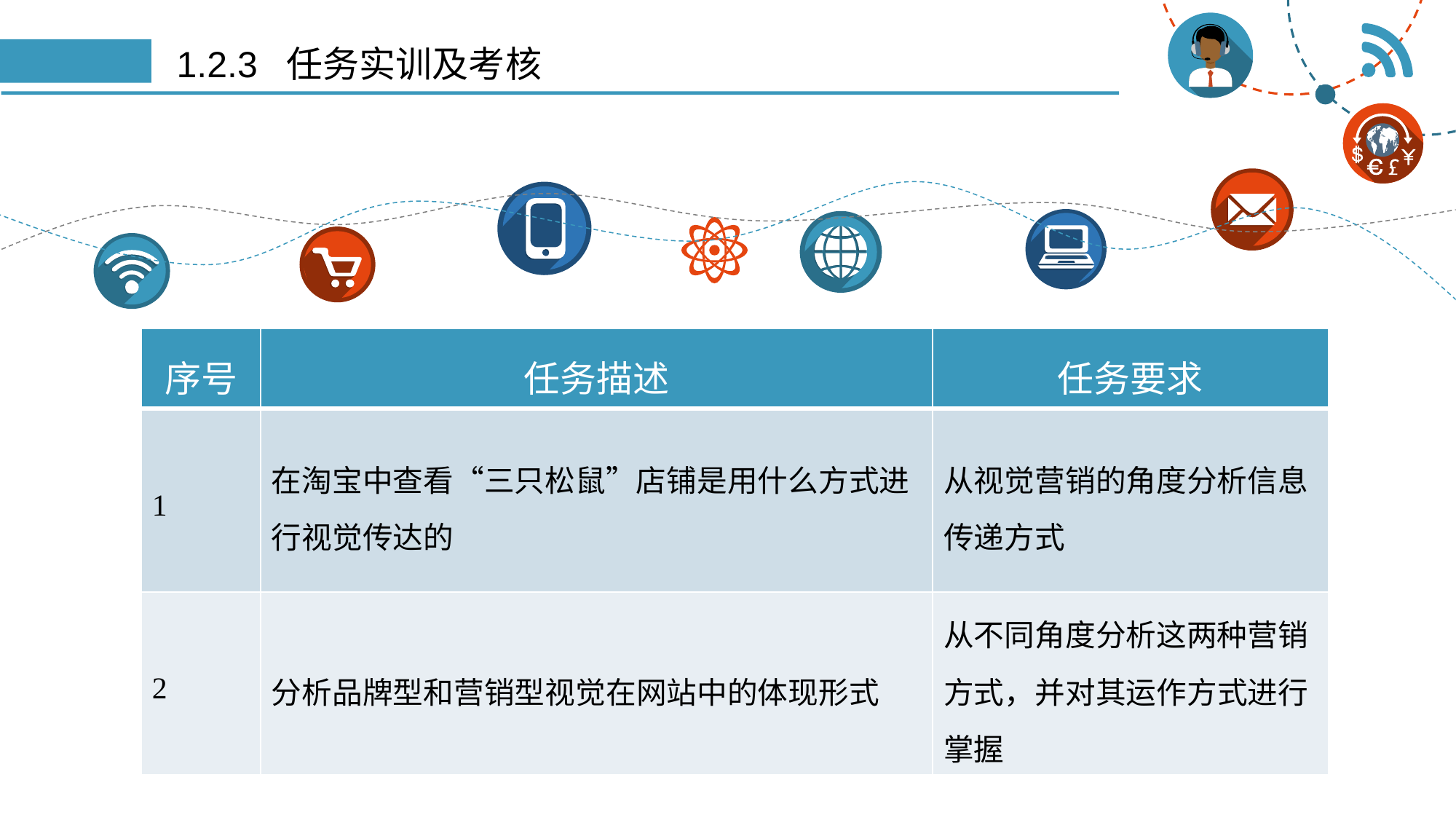

# 1.2.3  任务实训及考核

| 序号 | 任务描述 | 任务要求 |
| --- | --- | --- |
| 1 | 在淘宝中查看“三只松鼠”店铺是用什么方式进行视觉传达的 | 从视觉营销的角度分析信息传递方式 |
| 2 | 分析品牌型和营销型视觉在网站中的体现形式 | 从不同角度分析这两种营销方式，并对其运作方式进行掌握 |